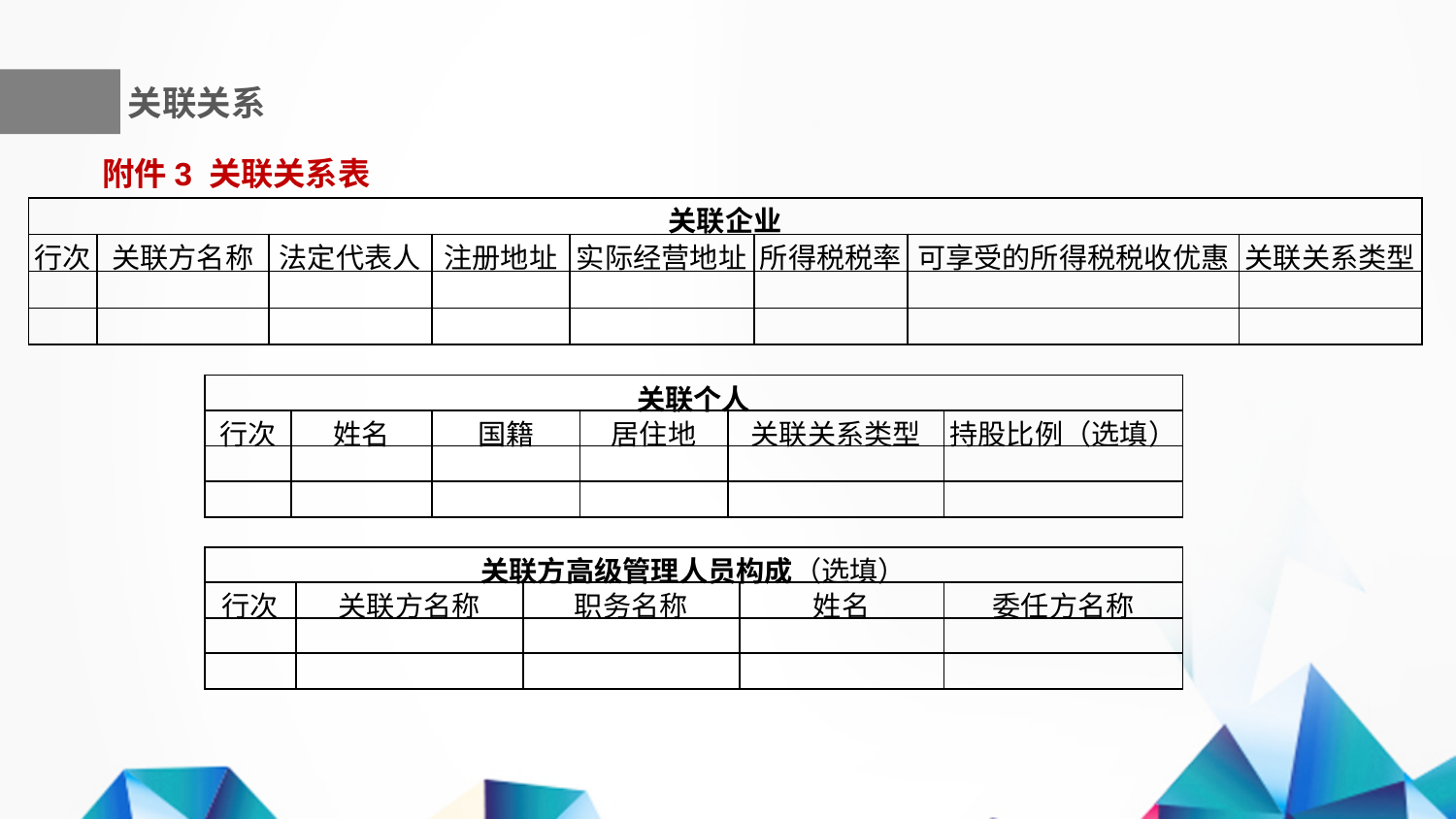

关联关系
附件3 关联关系表
| 关联企业 |  |  |  |  |  |  |  |
| --- | --- | --- | --- | --- | --- | --- | --- |
| 行次 | 关联方名称 | 法定代表人 | 注册地址 | 实际经营地址 | 所得税税率 | 可享受的所得税税收优惠 | 关联关系类型 |
|  |  |  |  |  |  |  |  |
|  |  |  |  |  |  |  |  |
| 关联个人 |  |  |  |  |  |
| --- | --- | --- | --- | --- | --- |
| 行次 | 姓名 | 国籍 | 居住地 | 关联关系类型 | 持股比例（选填） |
|  |  |  |  |  |  |
|  |  |  |  |  |  |
| 关联方高级管理人员构成（选填） |  |  |  |  |
| --- | --- | --- | --- | --- |
| 行次 | 关联方名称 | 职务名称 | 姓名 | 委任方名称 |
|  |  |  |  |  |
|  |  |  |  |  |